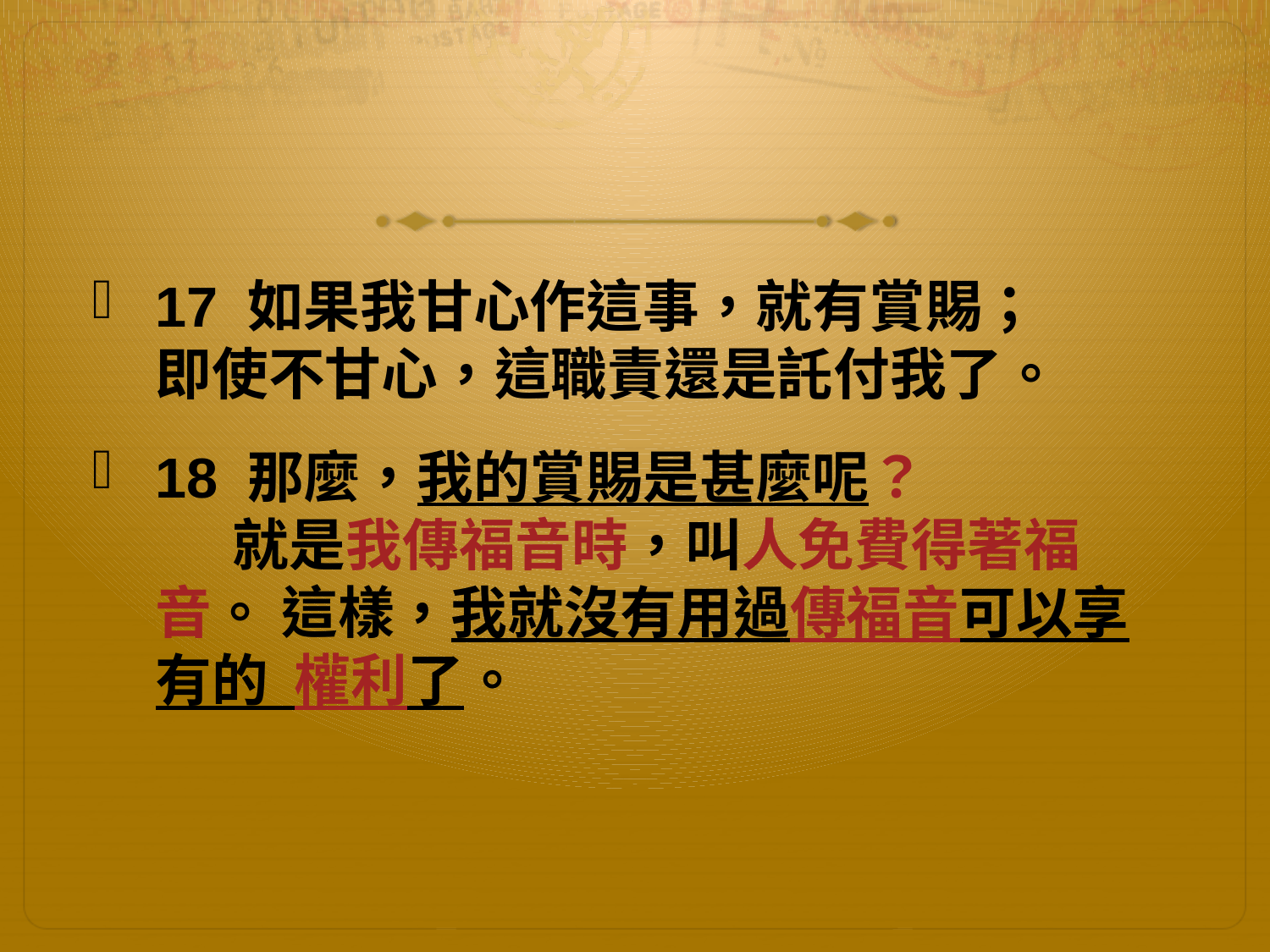

#
17 如果我甘心作這事，就有賞賜；        即使不甘心，這職責還是託付我了。
18 那麼，我的賞賜是甚麼呢？                          就是我傳福音時，叫人免費得著福音。 這樣，我就沒有用過傳福音可以享有的  權利了。